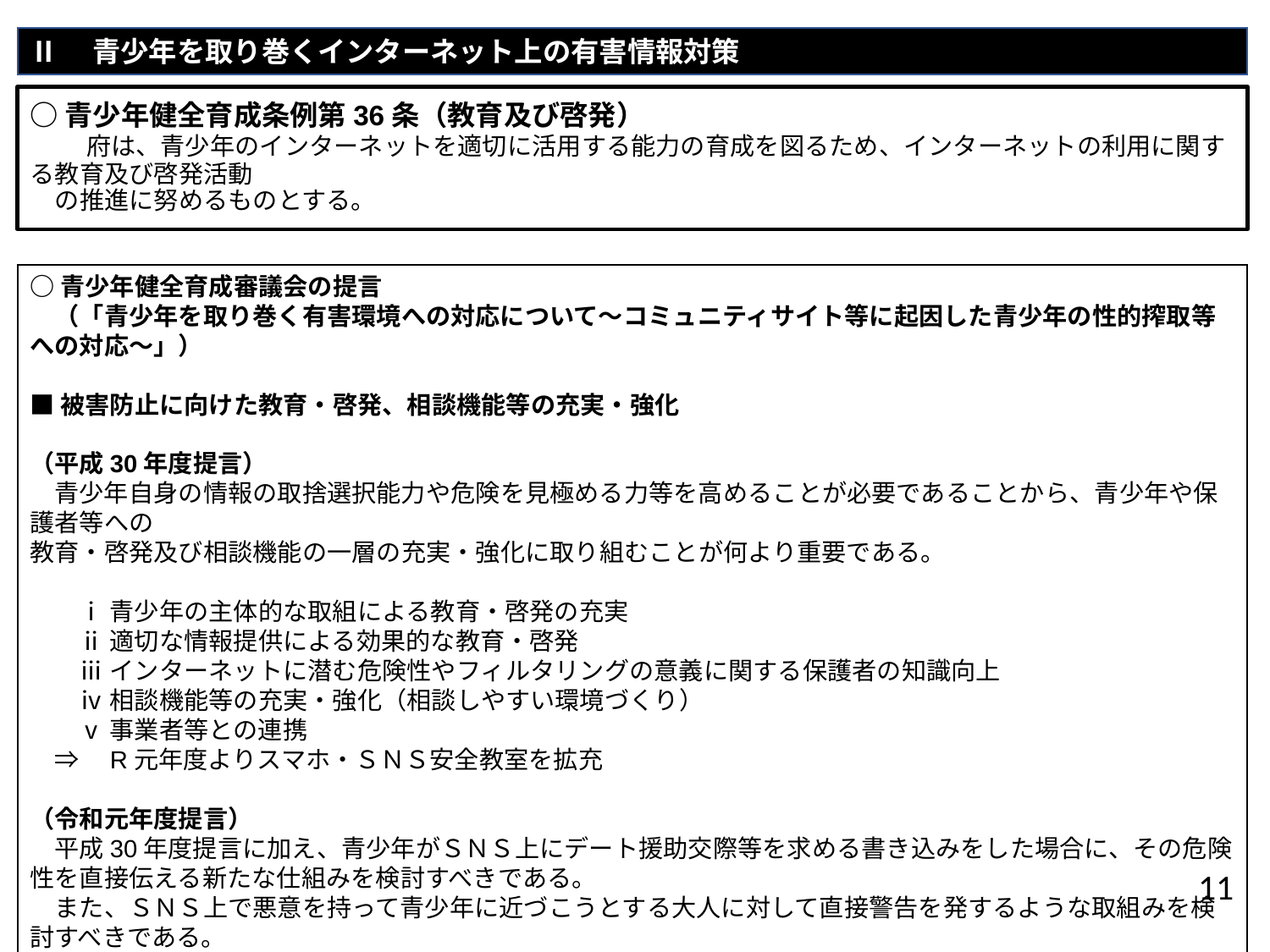

Ⅱ　青少年を取り巻くインターネット上の有害情報対策
# ○青少年健全育成条例第36条（教育及び啓発） 　　府は、青少年のインターネットを適切に活用する能力の育成を図るため、インターネットの利用に関する教育及び啓発活動 　の推進に努めるものとする。

○青少年健全育成審議会の提言
　（「青少年を取り巻く有害環境への対応について～コミュニティサイト等に起因した青少年の性的搾取等への対応～」）

■被害防止に向けた教育・啓発、相談機能等の充実・強化

（平成30年度提言）
　青少年自身の情報の取捨選択能力や危険を見極める力等を高めることが必要であることから、青少年や保護者等への
教育・啓発及び相談機能の一層の充実・強化に取り組むことが何より重要である。

　　ⅰ 青少年の主体的な取組による教育・啓発の充実
　　ⅱ 適切な情報提供による効果的な教育・啓発
　　ⅲ インターネットに潜む危険性やフィルタリングの意義に関する保護者の知識向上
　　ⅳ 相談機能等の充実・強化（相談しやすい環境づくり）
　　ⅴ 事業者等との連携
　⇒　R元年度よりスマホ・ＳＮＳ安全教室を拡充

（令和元年度提言）
　平成30年度提言に加え、青少年がＳＮＳ上にデート援助交際等を求める書き込みをした場合に、その危険性を直接伝える新たな仕組みを検討すべきである。
　また、ＳＮＳ上で悪意を持って青少年に近づこうとする大人に対して直接警告を発するような取組みを検討すべきである。
　⇒　R2年度よりターゲティング広告啓発を実施
11